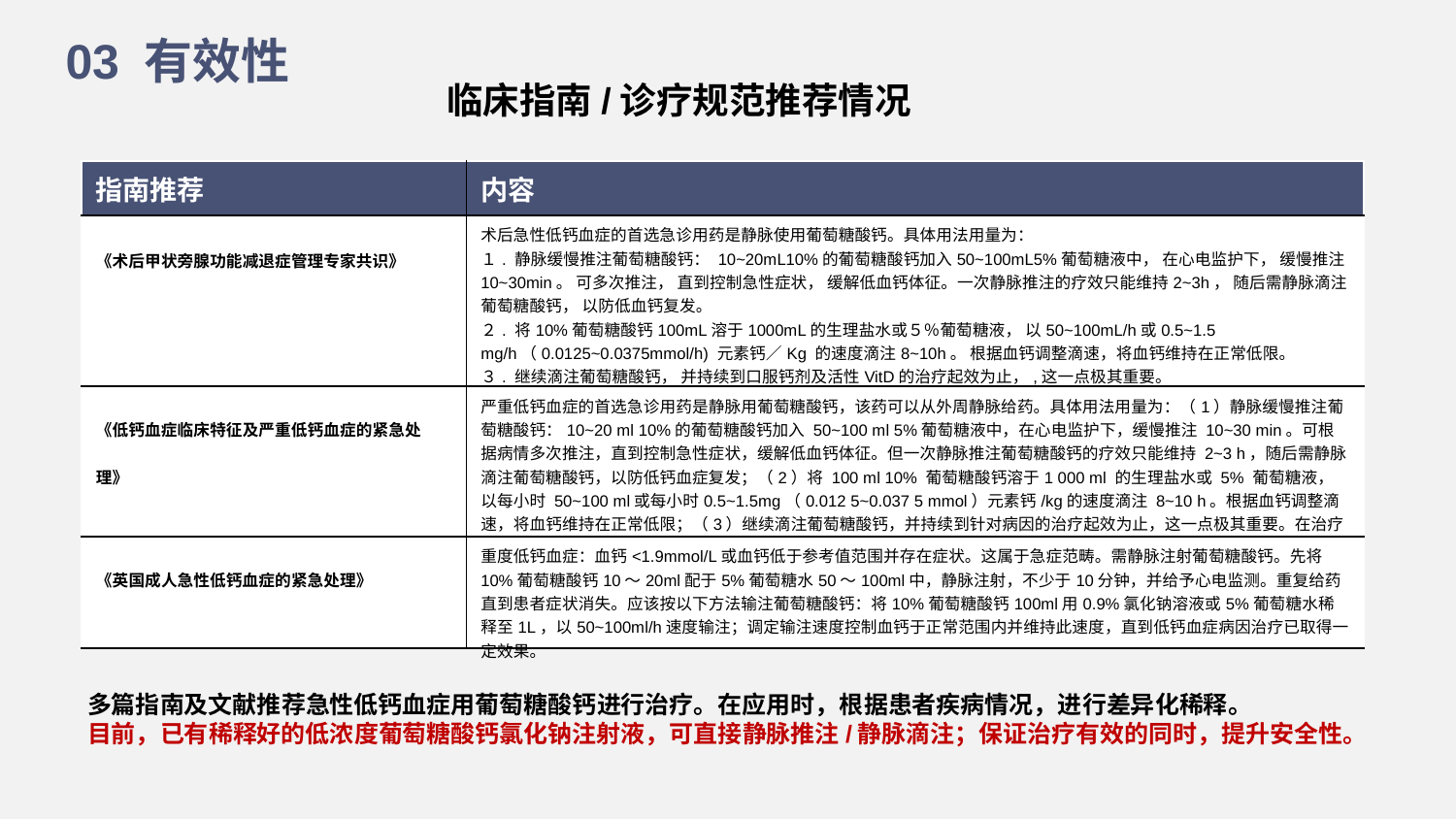

03 有效性
临床指南/诊疗规范推荐情况
| 指南推荐 | 内容 |
| --- | --- |
| 《术后甲状旁腺功能减退症管理专家共识》 | 术后急性低钙血症的首选急诊用药是静脉使用葡萄糖酸钙。具体用法用量为： １. 静脉缓慢推注葡萄糖酸钙： 10~20mL10%的葡萄糖酸钙加入50~100mL5%葡萄糖液中， 在心电监护下， 缓慢推注10~30min。 可多次推注， 直到控制急性症状， 缓解低血钙体征。一次静脉推注的疗效只能维持2~3h， 随后需静脉滴注葡萄糖酸钙， 以防低血钙复发。 ２. 将10%葡萄糖酸钙100mL溶于1000mL的生理盐水或５％葡萄糖液， 以50~100mL/h或0.5~1.5 mg/h（0.0125~0.0375mmol/h) 元素钙／Kg 的速度滴注8~10h。 根据血钙调整滴速，将血钙维持在正常低限。 ３. 继续滴注葡萄糖酸钙， 并持续到口服钙剂及活性VitD的治疗起效为止，,这一点极其重要。 综上所述：葡萄糖酸钙注射剂在临床的应用中，需稀释后使用，而葡萄糖酸钙氯化钠注射液已稀释好，可直接应用。 |
| 《低钙血症临床特征及严重低钙血症的紧急处理》 | 严重低钙血症的首选急诊用药是静脉用葡萄糖酸钙，该药可以从外周静脉给药。具体用法用量为：（1）静脉缓慢推注葡萄糖酸钙：10~20 ml 10%的葡萄糖酸钙加入 50~100 ml 5%葡萄糖液中，在心电监护下，缓慢推注 10~30 min。可根据病情多次推注，直到控制急性症状，缓解低血钙体征。但一次静脉推注葡萄糖酸钙的疗效只能维持 2~3 h，随后需静脉滴注葡萄糖酸钙，以防低钙血症复发；（2）将 100 ml 10% 葡萄糖酸钙溶于1 000 ml 的生理盐水或 5% 葡萄糖液，以每小时 50~100 ml或每小时0.5~1.5mg（0.012 5~0.037 5 mmol）元素钙/kg的速度滴注 8~10 h。根据血钙调整滴速，将血钙维持在正常低限；（3）继续滴注葡萄糖酸钙，并持续到针对病因的治疗起效为止，这一点极其重要。在治疗急性低钙血症前和治疗过程中，要同时监测血镁。对低血镁者，给予补充镁剂（同时静脉补钙和补镁时，更需心电监护）。 |
| 《英国成人急性低钙血症的紧急处理》 | 重度低钙血症：血钙<1.9mmol/L或血钙低于参考值范围并存在症状。这属于急症范畴。需静脉注射葡萄糖酸钙。先将10%葡萄糖酸钙10～20ml配于5%葡萄糖水50～100ml中，静脉注射，不少于10分钟，并给予心电监测。重复给药直到患者症状消失。应该按以下方法输注葡萄糖酸钙：将10%葡萄糖酸钙100ml用0.9%氯化钠溶液或5%葡萄糖水稀释至1L，以50~100ml/h速度输注；调定输注速度控制血钙于正常范围内并维持此速度，直到低钙血症病因治疗已取得一定效果。 |
多篇指南及文献推荐急性低钙血症用葡萄糖酸钙进行治疗。在应用时，根据患者疾病情况，进行差异化稀释。
目前，已有稀释好的低浓度葡萄糖酸钙氯化钠注射液，可直接静脉推注/静脉滴注；保证治疗有效的同时，提升安全性。